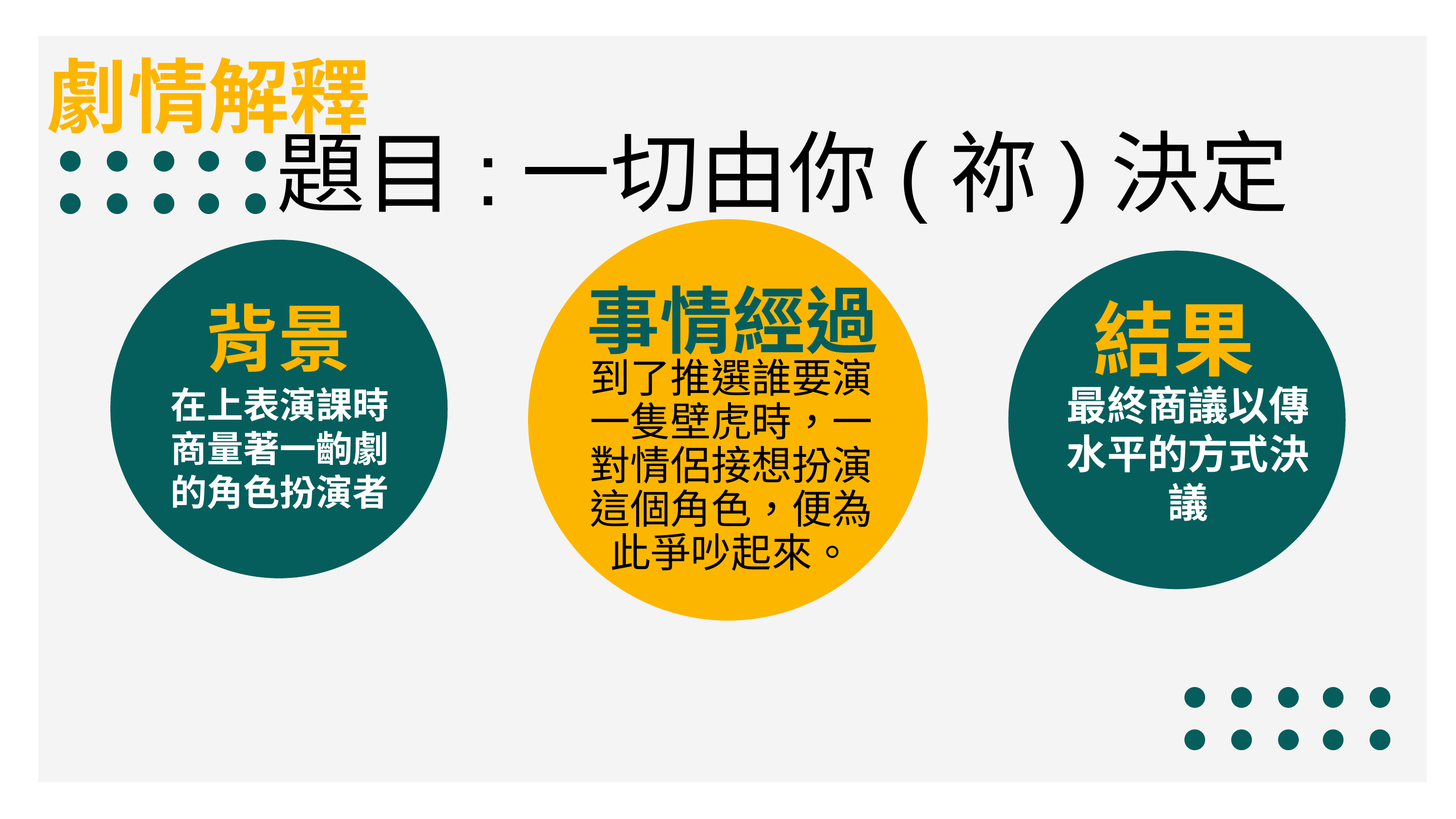

劇情解釋

題目:一切由你(祢)決定

事情經過

結果

背景
到了推選誰要演一隻壁虎時，一對情侶接想扮演這個角色，便為此爭吵起來。
最終商議以傳水平的方式決議
在上表演課時
商量著一齣劇的角色扮演者